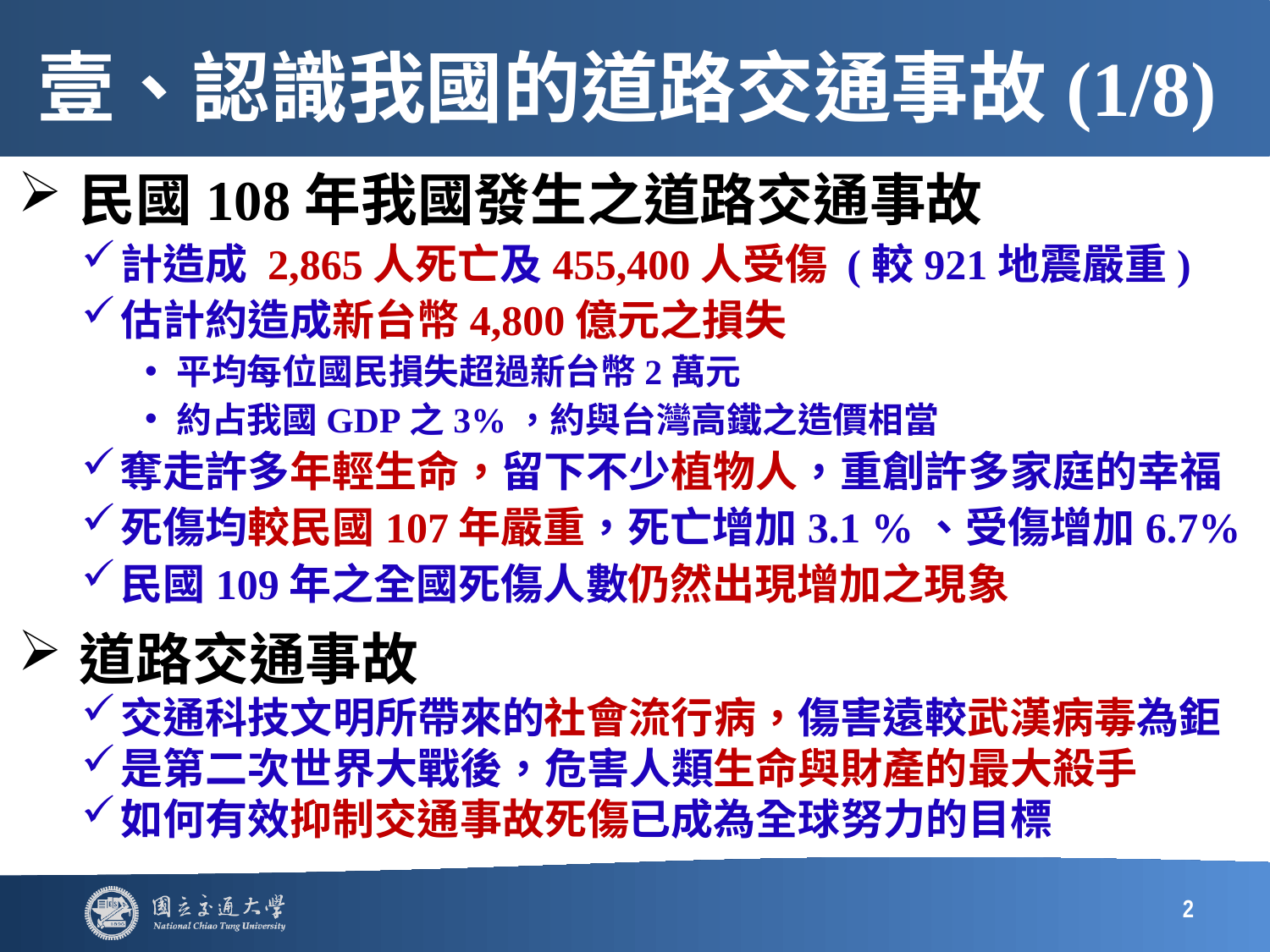

# 壹、認識我國的道路交通事故(1/8)
民國108年我國發生之道路交通事故
計造成 2,865人死亡及455,400人受傷 (較921地震嚴重)
估計約造成新台幣4,800億元之損失
平均每位國民損失超過新台幣2萬元
約占我國GDP之3%，約與台灣高鐵之造價相當
奪走許多年輕生命，留下不少植物人，重創許多家庭的幸福
死傷均較民國107年嚴重，死亡增加3.1 %、受傷增加6.7%
民國109年之全國死傷人數仍然出現增加之現象
道路交通事故
交通科技文明所帶來的社會流行病，傷害遠較武漢病毒為鉅
是第二次世界大戰後，危害人類生命與財產的最大殺手
如何有效抑制交通事故死傷已成為全球努力的目標
2